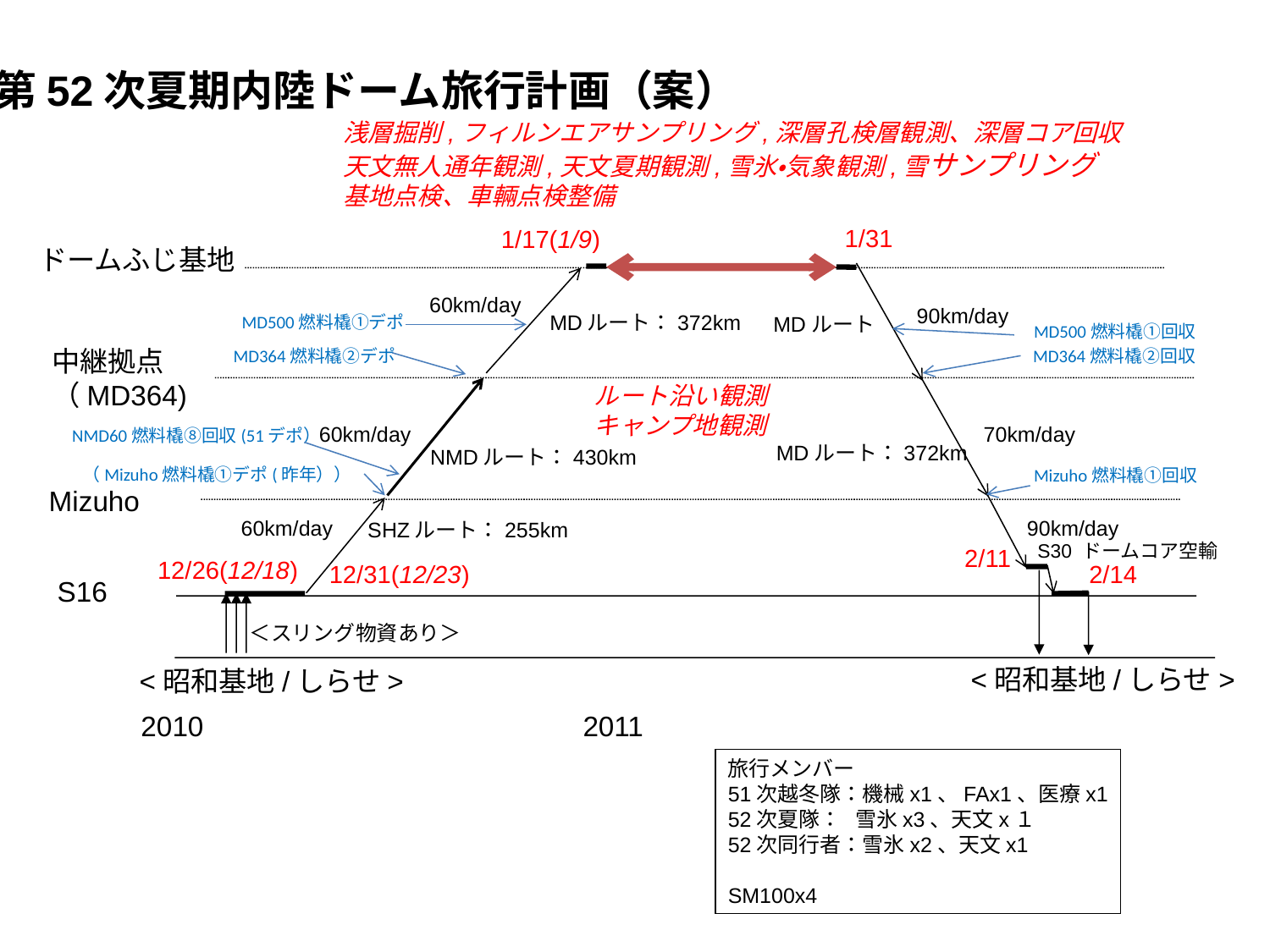

第52次夏期内陸ドーム旅行計画（案）
浅層掘削,フィルンエアサンプリング,深層孔検層観測、深層コア回収
天文無人通年観測,天文夏期観測,雪氷・気象観測,雪サンプリング
基地点検、車輛点検整備
1/31
1/17(1/9)

ドームふじ基地

60km/day
90km/day
MDルート：372km
MD500燃料橇①デポ
MDルート
MD500燃料橇①回収
中継拠点
（MD364)
MD364燃料橇②デポ
MD364燃料橇②回収
ルート沿い観測
キャンプ地観測

60km/day
70km/day
NMD60燃料橇⑧回収(51デポ）
MDルート：372km
NMDルート：430km
　（Mizuho燃料橇①デポ(昨年））
Mizuho燃料橇①回収
Mizuho

60km/day
90km/day
SHZルート：255km
S30 ドームコア空輸
2/11
12/26(12/18)
12/31(12/23)
2/14

S16

＜スリング物資あり＞
<昭和基地/しらせ>
<昭和基地/しらせ>

2010　　　　　　　　　　　　　2011
旅行メンバー
51次越冬隊：機械x1、FAx1、医療x1
52次夏隊：   雪氷x3、天文x１
52次同行者：雪氷x2、天文x1

SM100x4